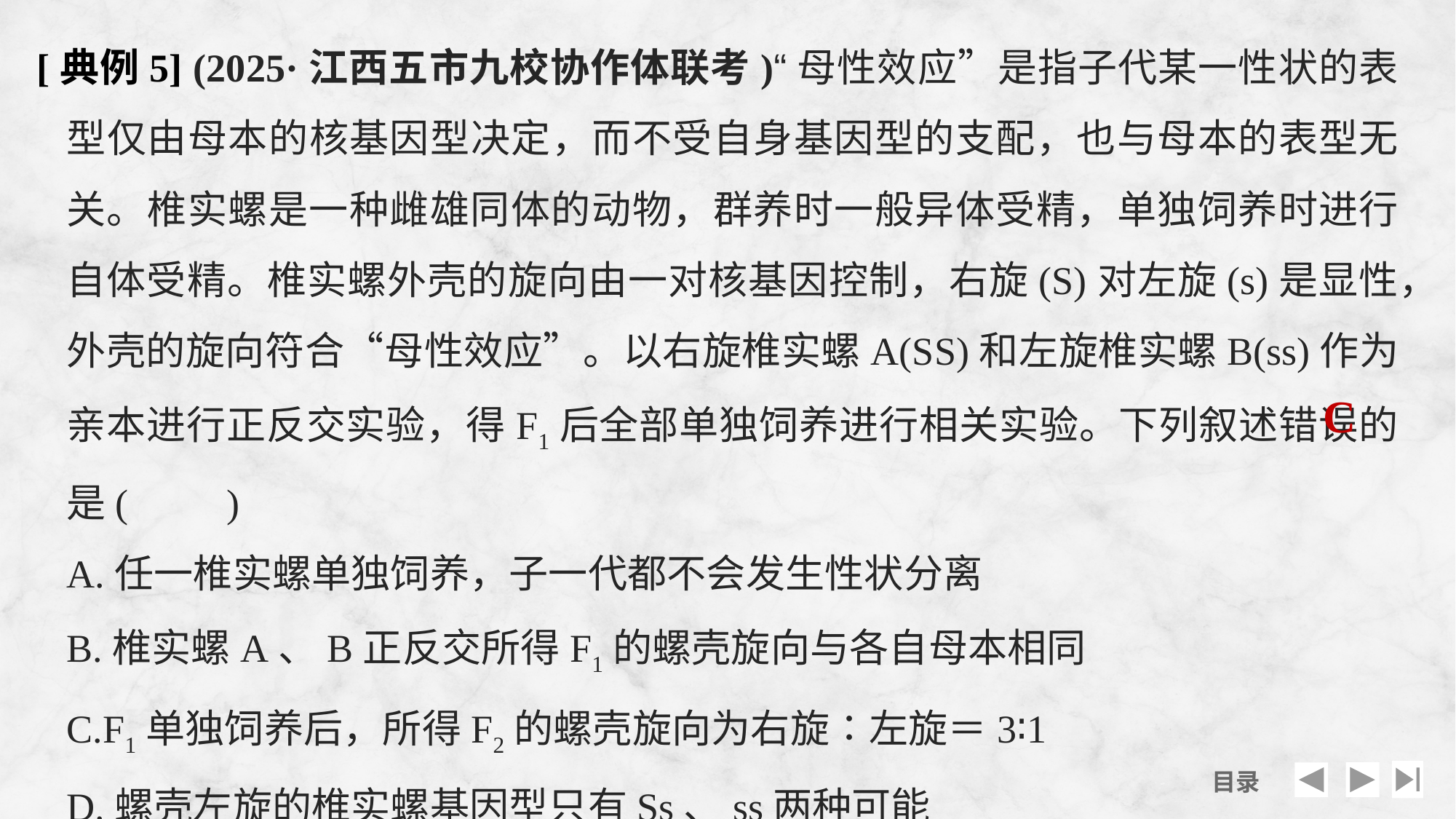

[典例5] (2025·江西五市九校协作体联考)“母性效应”是指子代某一性状的表型仅由母本的核基因型决定，而不受自身基因型的支配，也与母本的表型无关。椎实螺是一种雌雄同体的动物，群养时一般异体受精，单独饲养时进行自体受精。椎实螺外壳的旋向由一对核基因控制，右旋(S)对左旋(s)是显性，外壳的旋向符合“母性效应”。以右旋椎实螺A(SS)和左旋椎实螺B(ss)作为亲本进行正反交实验，得F1后全部单独饲养进行相关实验。下列叙述错误的是(　　)
A.任一椎实螺单独饲养，子一代都不会发生性状分离
B.椎实螺A、B正反交所得F1的螺壳旋向与各自母本相同
C.F1单独饲养后，所得F2的螺壳旋向为右旋∶左旋＝3∶1
D.螺壳左旋的椎实螺基因型只有Ss、ss两种可能
C